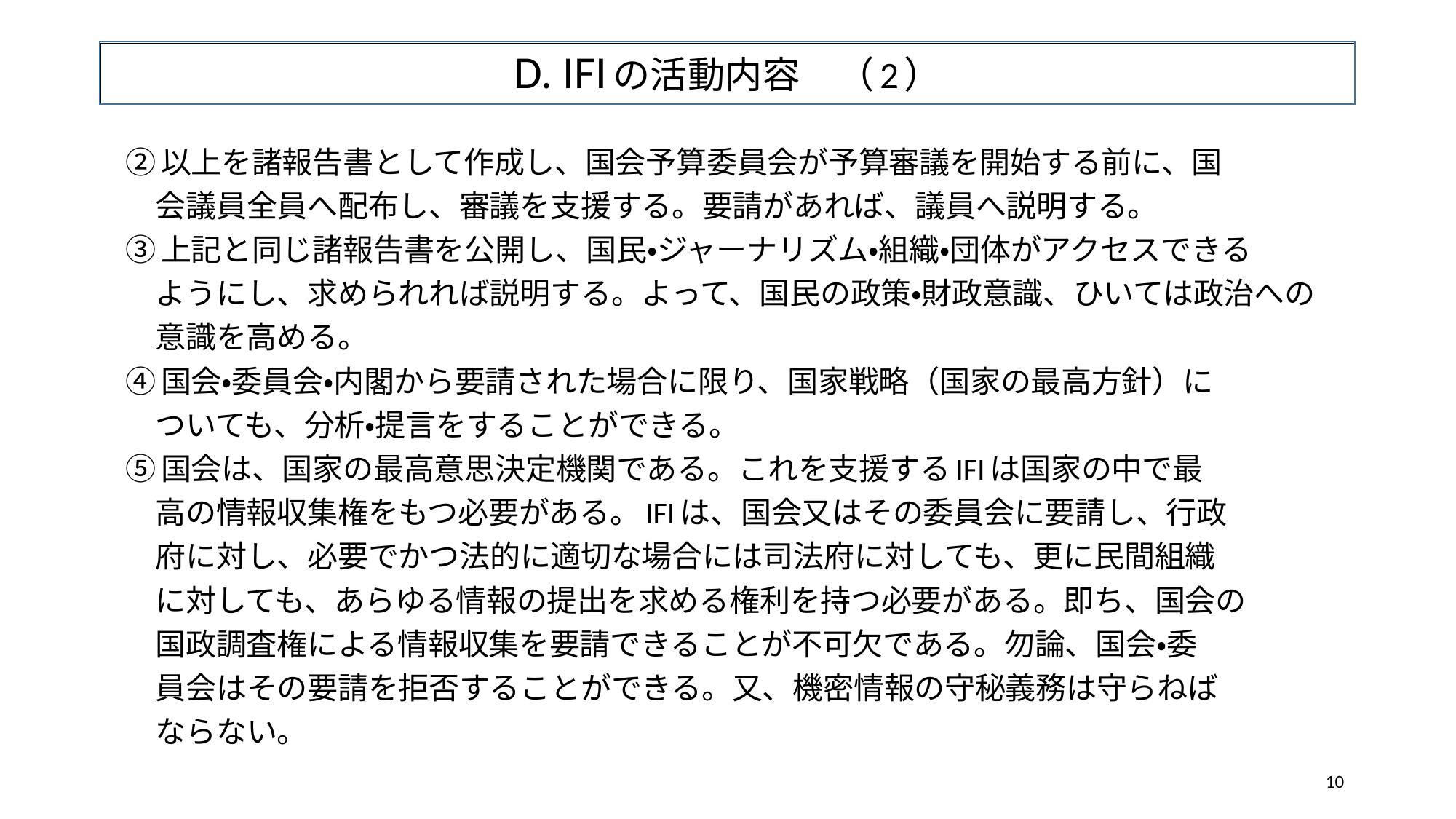

# D. IFIの活動内容　（2）
②以上を諸報告書として作成し、国会予算委員会が予算審議を開始する前に、国
　会議員全員へ配布し、審議を支援する。要請があれば、議員へ説明する。
③上記と同じ諸報告書を公開し、国民・ジャーナリズム・組織・団体がアクセスできる
　ようにし、求められれば説明する。よって、国民の政策・財政意識、ひいては政治への
　意識を高める。
④国会・委員会・内閣から要請された場合に限り、国家戦略（国家の最高方針）に
　ついても、分析・提言をすることができる。
⑤国会は、国家の最高意思決定機関である。これを支援するIFIは国家の中で最
　高の情報収集権をもつ必要がある。IFIは、国会又はその委員会に要請し、行政
　府に対し、必要でかつ法的に適切な場合には司法府に対しても、更に民間組織
　に対しても、あらゆる情報の提出を求める権利を持つ必要がある。即ち、国会の
　国政調査権による情報収集を要請できることが不可欠である。勿論、国会・委
　員会はその要請を拒否することができる。又、機密情報の守秘義務は守らねば
　ならない。

10